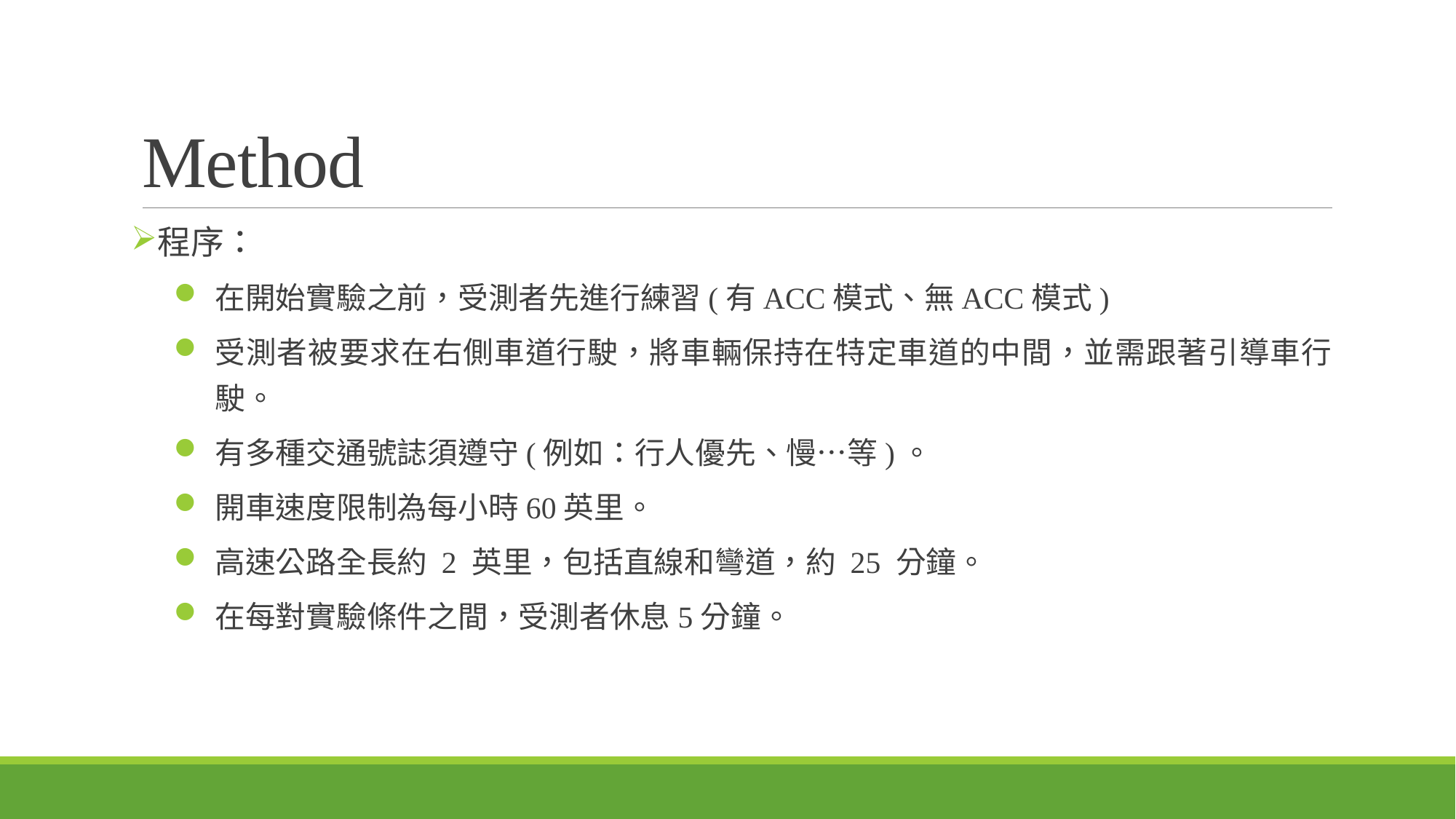

# Method
程序：
在開始實驗之前，受測者先進行練習(有ACC模式、無ACC模式)
受測者被要求在右側車道行駛，將車輛保持在特定車道的中間，並需跟著引導車行駛。
有多種交通號誌須遵守(例如：行人優先、慢…等)。
開車速度限制為每小時60英里。
高速公路全長約 2 英里，包括直線和彎道，約 25 分鐘。
在每對實驗條件之間，受測者休息5分鐘。